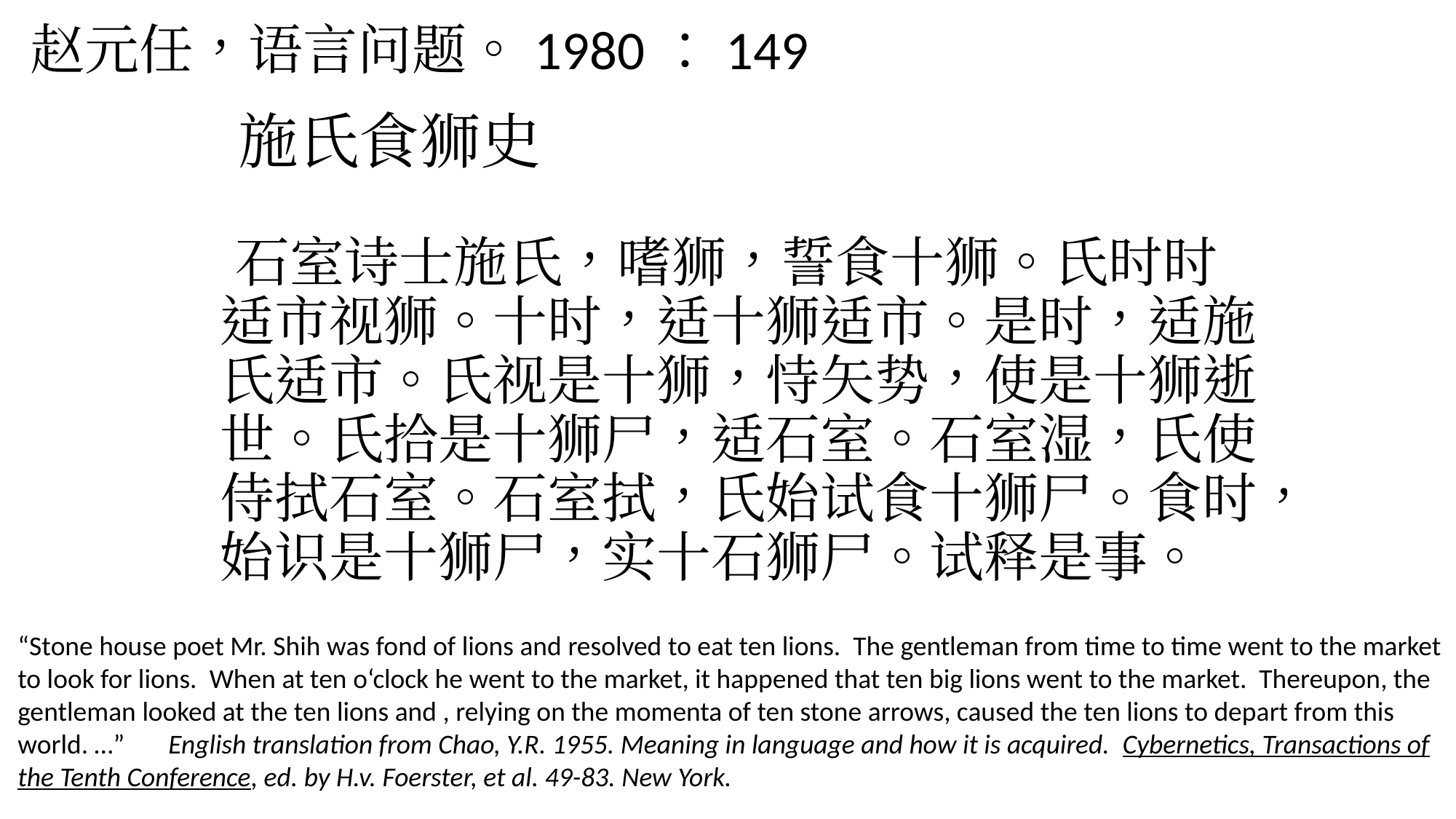

# 赵元任，语言问题。1980：149
  施氏食狮史

   石室诗士施氏，嗜狮，誓食十狮。氏时时适市视狮。十时，适十狮适市。是时，适施氏适市。氏视是十狮，恃矢势，使是十狮逝世。氏拾是十狮尸，适石室。石室湿，氏使侍拭石室。石室拭，氏始试食十狮尸。食时，始识是十狮尸，实十石狮尸。试释是事。
“Stone house poet Mr. Shih was fond of lions and resolved to eat ten lions.  The gentleman from time to time went to the market to look for lions.  When at ten o‘clock he went to the market, it happened that ten big lions went to the market.  Thereupon, the gentleman looked at the ten lions and , relying on the momenta of ten stone arrows, caused the ten lions to depart from this world. …”       English translation from Chao, Y.R. 1955. Meaning in language and how it is acquired.  Cybernetics, Transactions of the Tenth Conference, ed. by H.v. Foerster, et al. 49-83. New York.